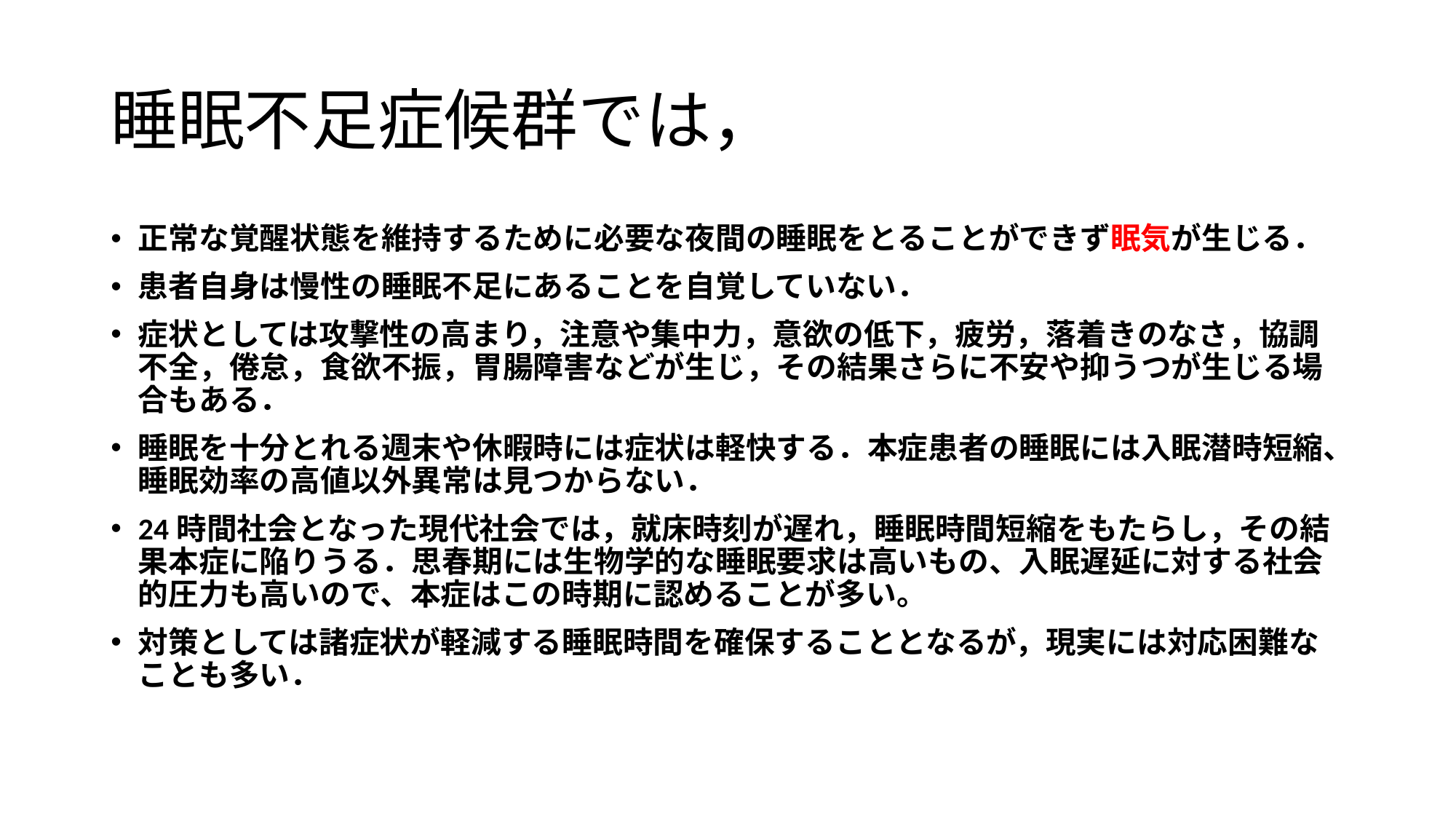

# 睡眠不足症候群では，
正常な覚醒状態を維持するために必要な夜間の睡眠をとることができず眠気が生じる．
患者自身は慢性の睡眠不足にあることを自覚していない．
症状としては攻撃性の高まり，注意や集中力，意欲の低下，疲労，落着きのなさ，協調不全，倦怠，食欲不振，胃腸障害などが生じ，その結果さらに不安や抑うつが生じる場合もある．
睡眠を十分とれる週末や休暇時には症状は軽快する．本症患者の睡眠には入眠潜時短縮、睡眠効率の高値以外異常は見つからない．
24時間社会となった現代社会では，就床時刻が遅れ，睡眠時間短縮をもたらし，その結果本症に陥りうる．思春期には生物学的な睡眠要求は高いもの、入眠遅延に対する社会的圧力も高いので、本症はこの時期に認めることが多い。
対策としては諸症状が軽減する睡眠時間を確保することとなるが，現実には対応困難なことも多い．